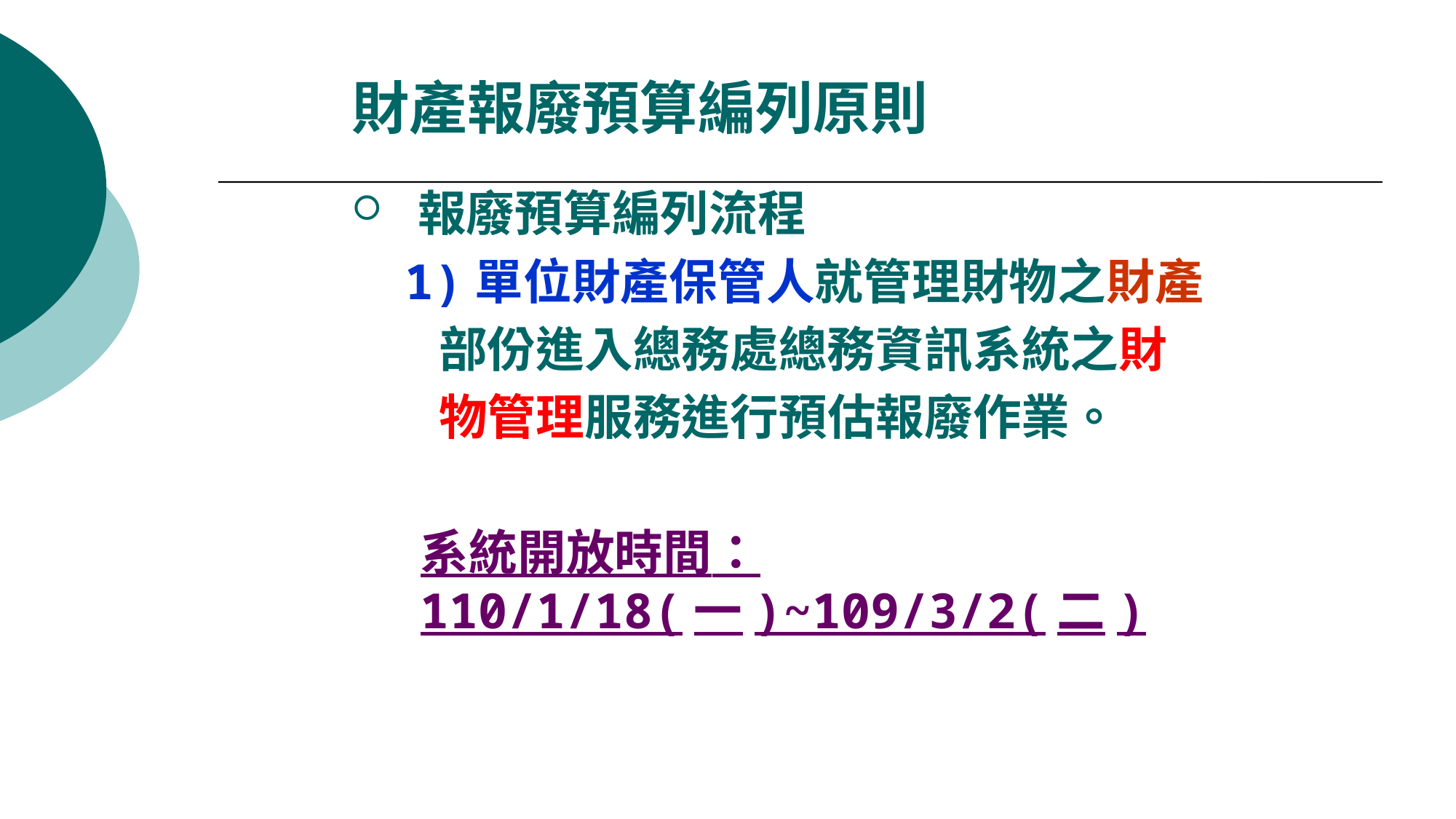

財產報廢預算編列原則
報廢預算編列流程
1)單位財產保管人就管理財物之財產
  部份進入總務處總務資訊系統之財
  物管理服務進行預估報廢作業。

系統開放時間：110/1/18(一)~109/3/2(二)